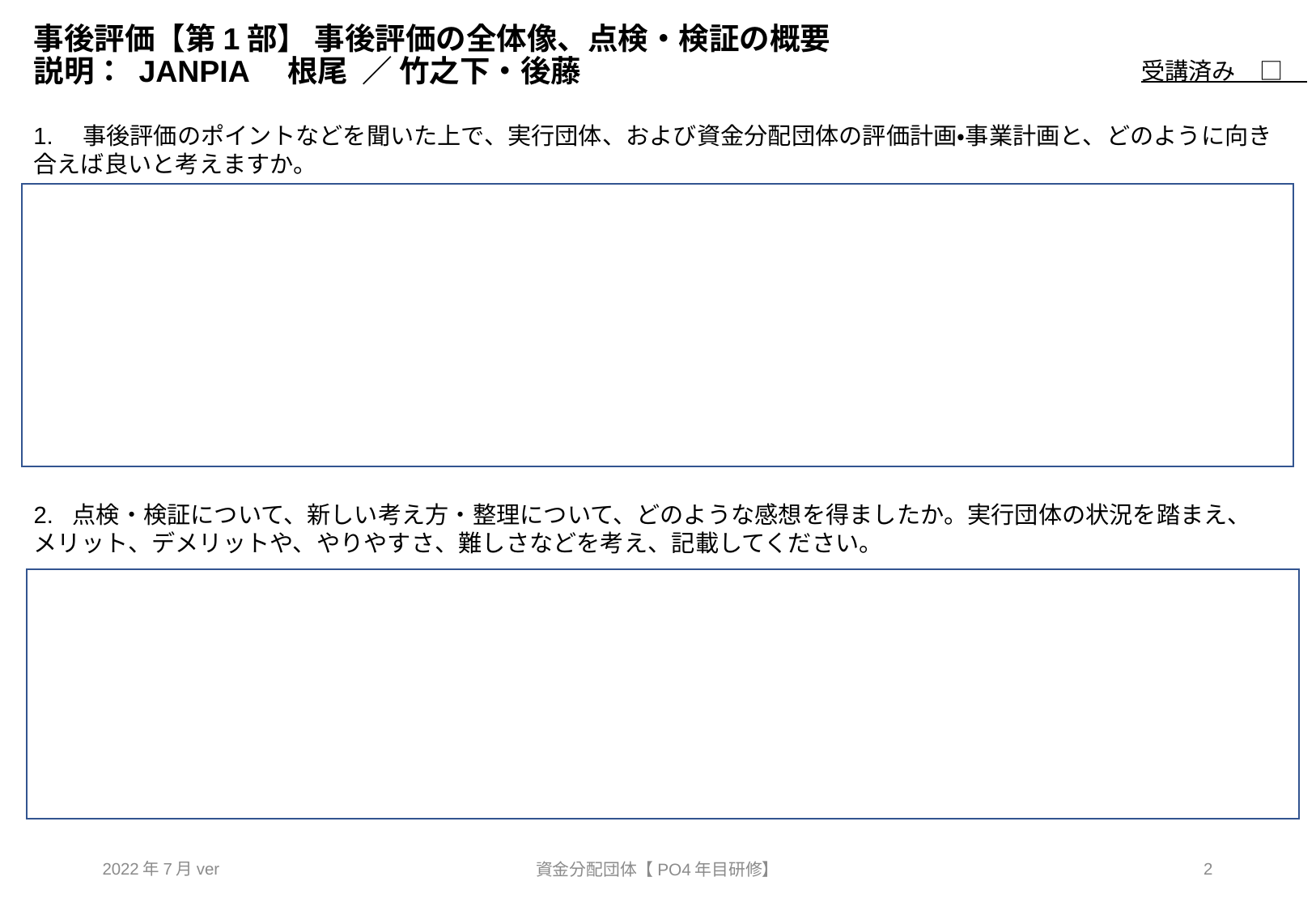

# 事後評価【第1部】 事後評価の全体像、点検・検証の概要　 説明： JANPIA　根尾  ／ 竹之下・後藤
受講済み　□
1.　事後評価のポイントなどを聞いた上で、実行団体、および資金分配団体の評価計画・事業計画と、どのように向き合えば良いと考えますか。

2.  点検・検証について、新しい考え方・整理について、どのような感想を得ましたか。実行団体の状況を踏まえ、メリット、デメリットや、やりやすさ、難しさなどを考え、記載してください。

2022年7月ver
資金分配団体【PO4年目研修】
2